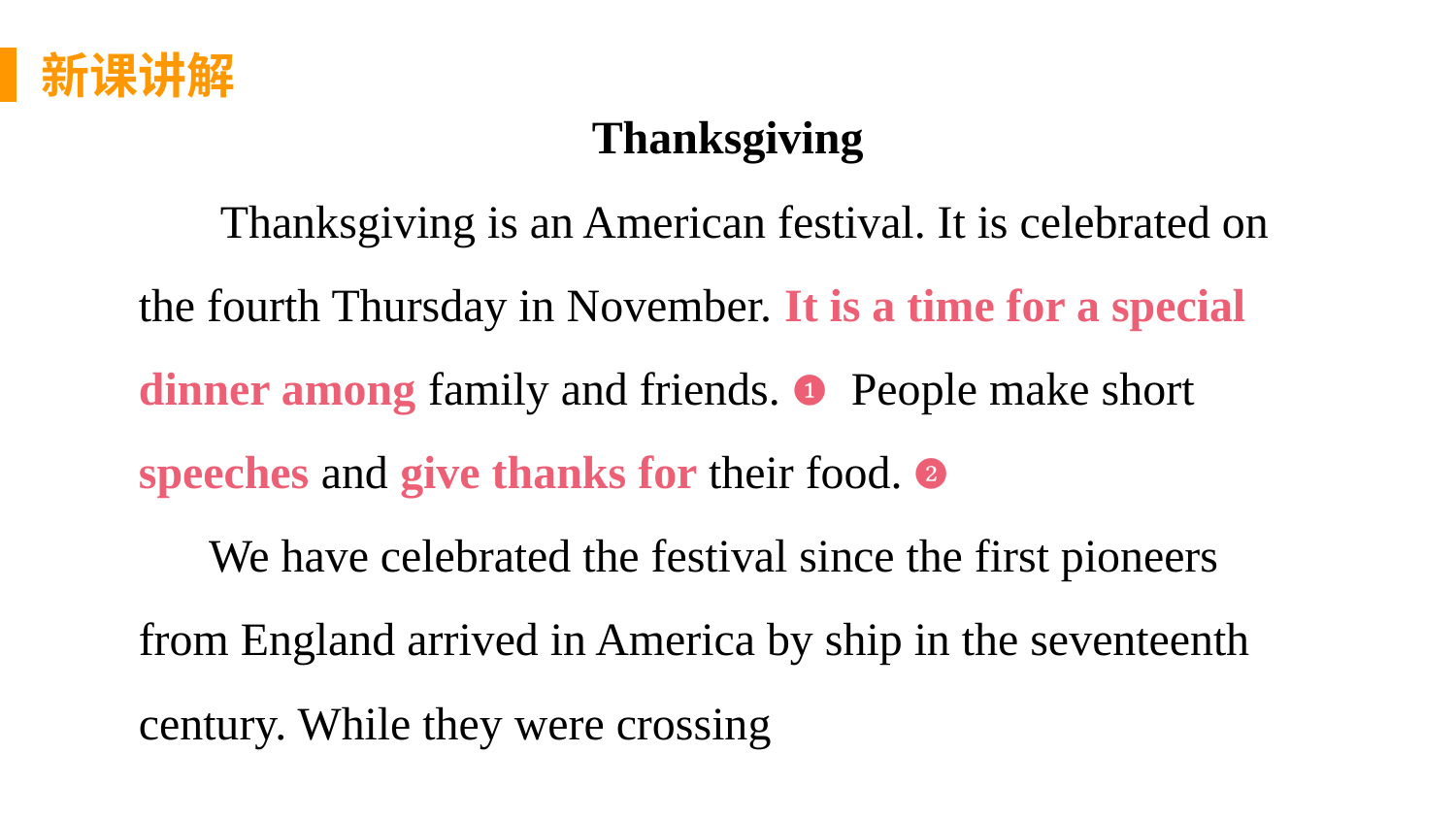

新课讲解

Thanksgiving
       Thanksgiving is an American festival. It is celebrated on the fourth Thursday in November. It is a time for a special dinner among family and friends. ❶  People make short speeches and give thanks for their food. ❷
      We have celebrated the festival since the first pioneers from England arrived in America by ship in the seventeenth century. While they were crossing
思 考
思 考